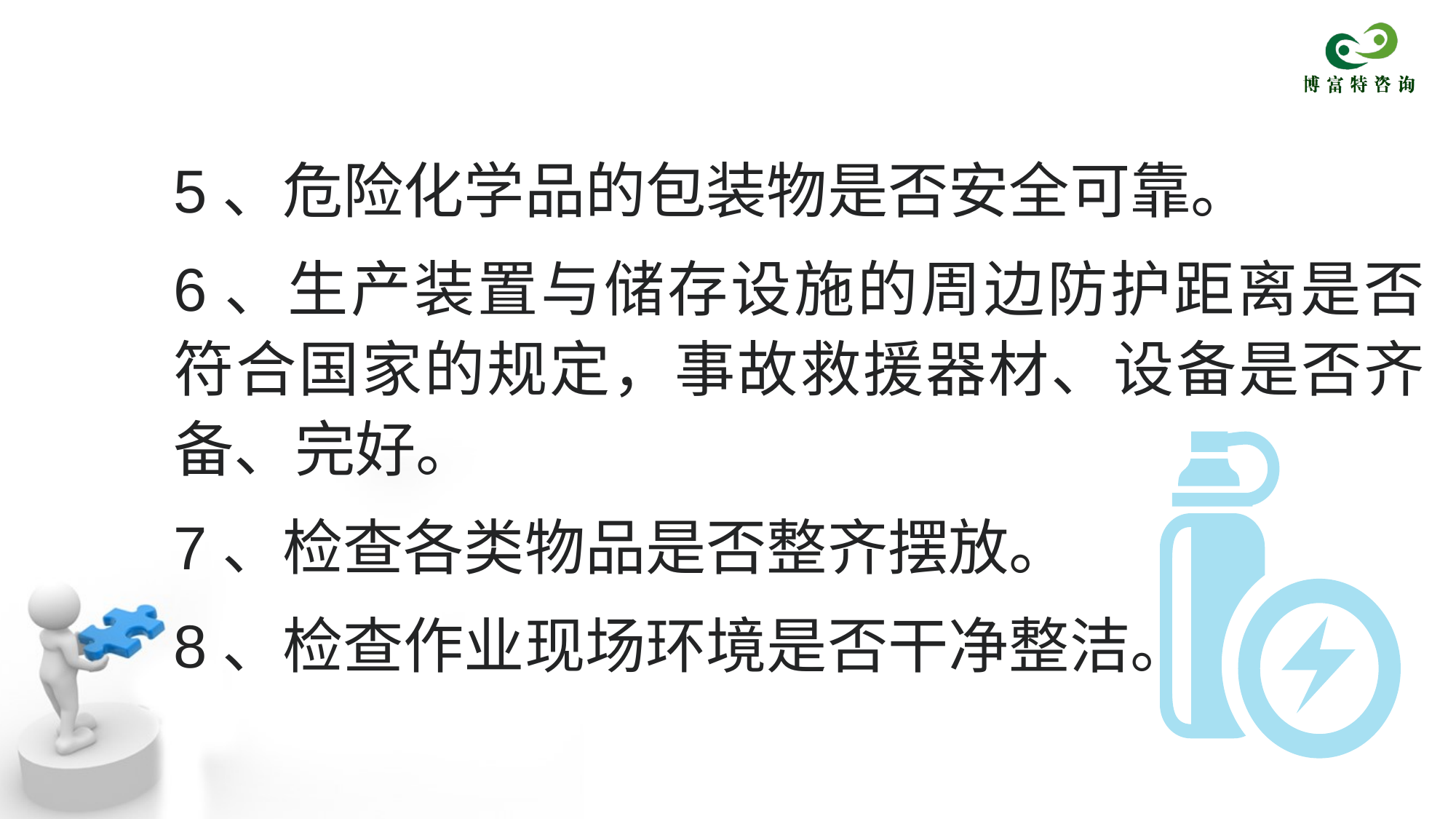

5、危险化学品的包装物是否安全可靠。
6、生产装置与储存设施的周边防护距离是否符合国家的规定，事故救援器材、设备是否齐备、完好。
7、检查各类物品是否整齐摆放。
8、检查作业现场环境是否干净整洁。